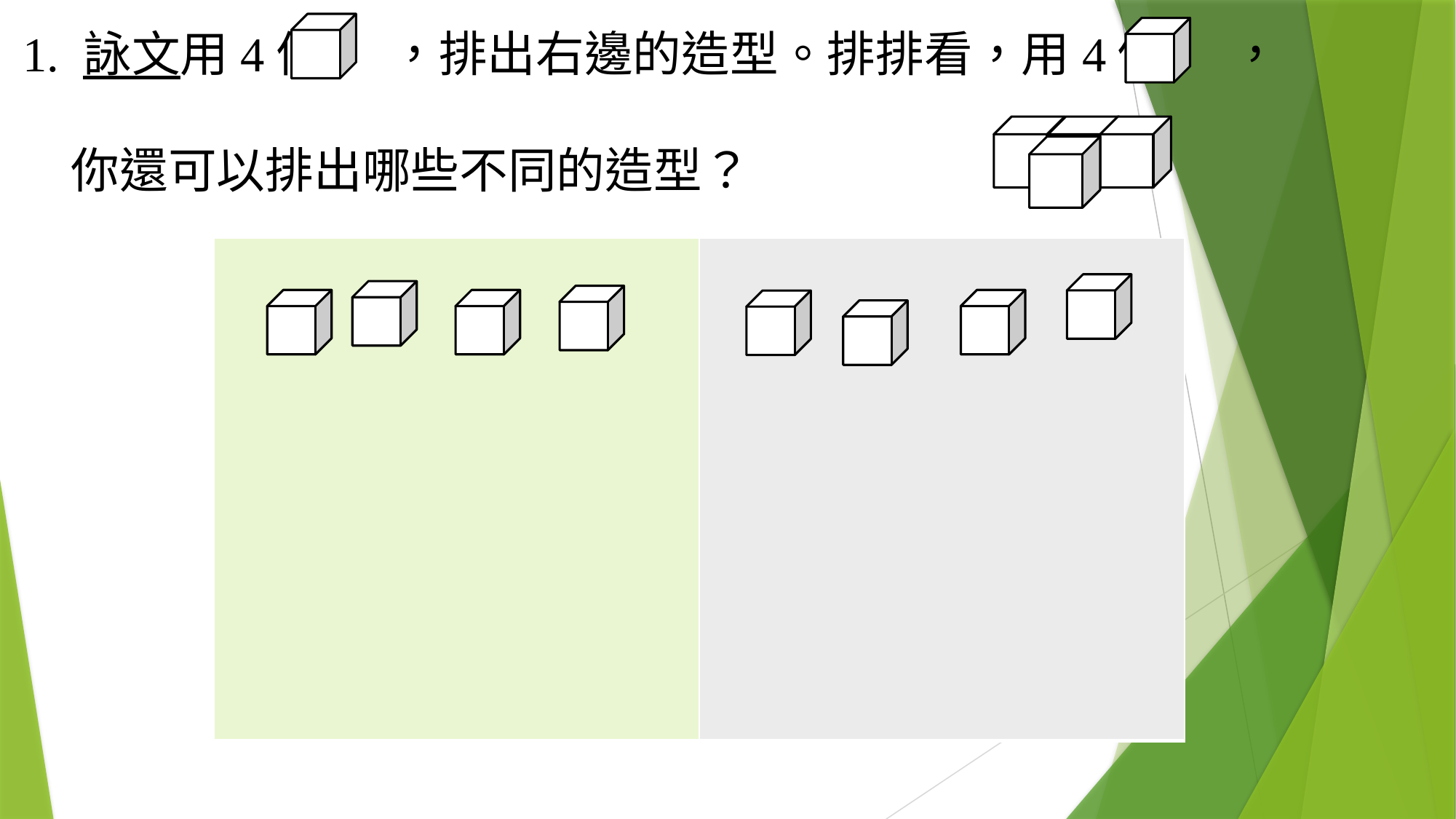

1. 詠文用4個      ，排出右邊的造型。排排看，用4個      ，
你還可以排出哪些不同的造型？

|  |  |
| --- | --- |